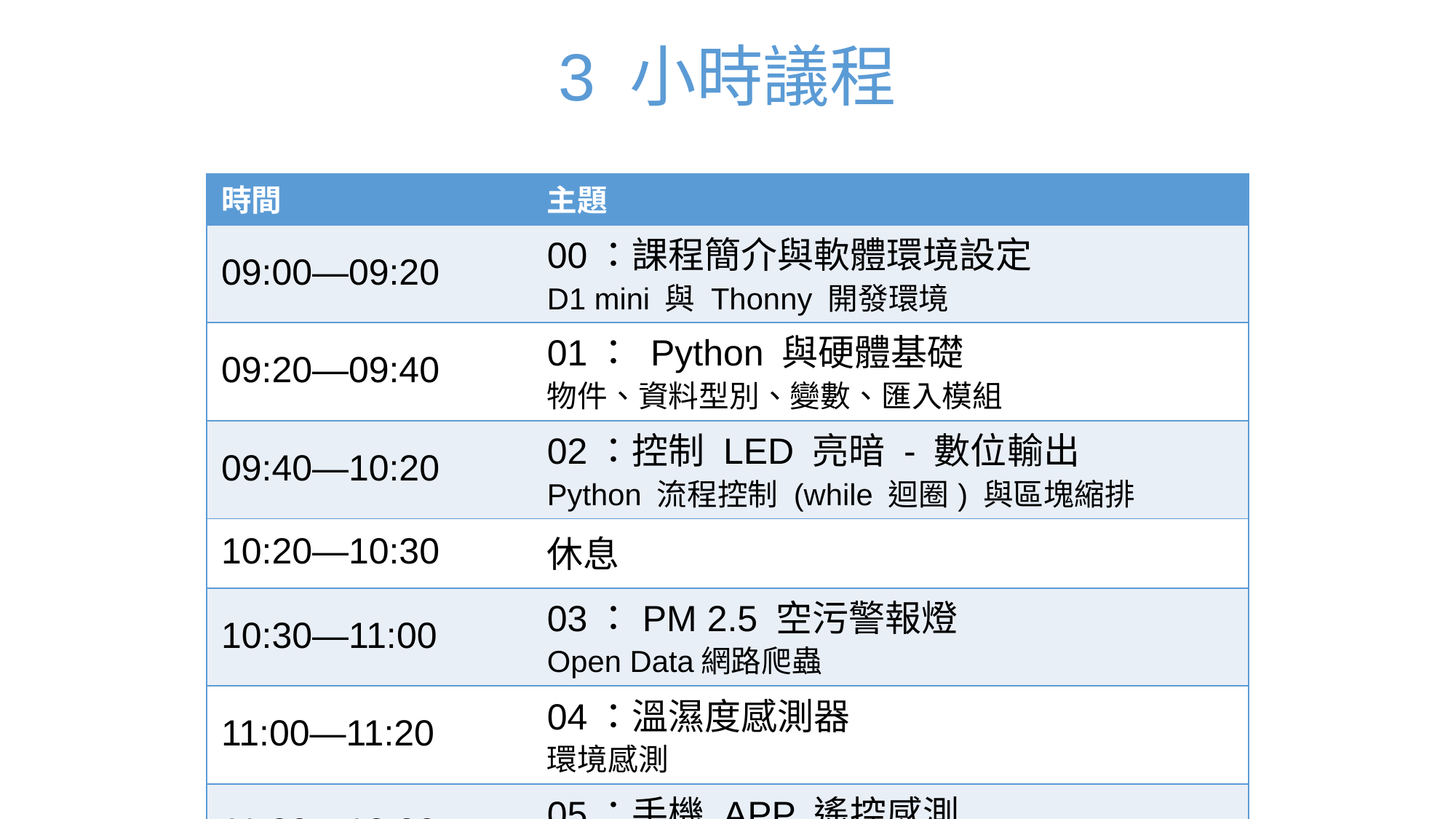

# 3 小時議程
| 時間 | 主題 |
| --- | --- |
| 09:00—09:20 | 00：課程簡介與軟體環境設定 D1 mini 與 Thonny 開發環境 |
| 09:20—09:40 | 01： Python 與硬體基礎 物件、資料型別、變數、匯入模組 |
| 09:40—10:20 | 02：控制 LED 亮暗 - 數位輸出 Python 流程控制 (while 迴圈) 與區塊縮排 |
| 10:20—10:30 | 休息 |
| 10:30—11:00 | 03：PM 2.5 空污警報燈 Open Data網路爬蟲 |
| 11:00—11:20 | 04：溫濕度感測器 環境感測 |
| 11:20—12:00 | 05：手機 APP 遙控感測 Blynk自訂介面手機 APP |